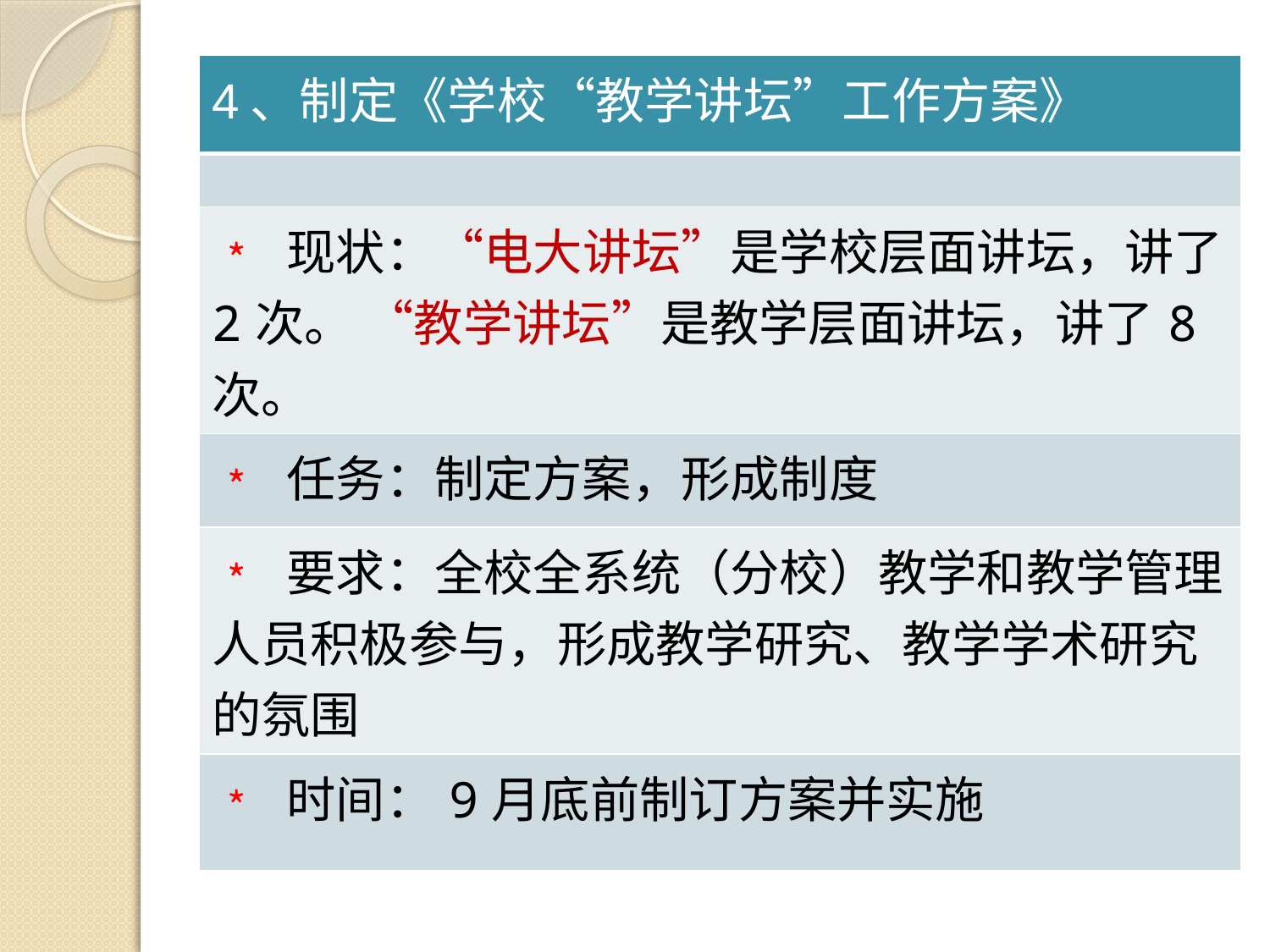

| 4、制定《学校“教学讲坛”工作方案》 |
| --- |
|  |
| ﹡ 现状：“电大讲坛”是学校层面讲坛，讲了2次。 “教学讲坛”是教学层面讲坛，讲了8次。 |
| ﹡ 任务：制定方案，形成制度 |
| ﹡ 要求：全校全系统（分校）教学和教学管理人员积极参与，形成教学研究、教学学术研究的氛围 |
| ﹡ 时间：9月底前制订方案并实施 |
#